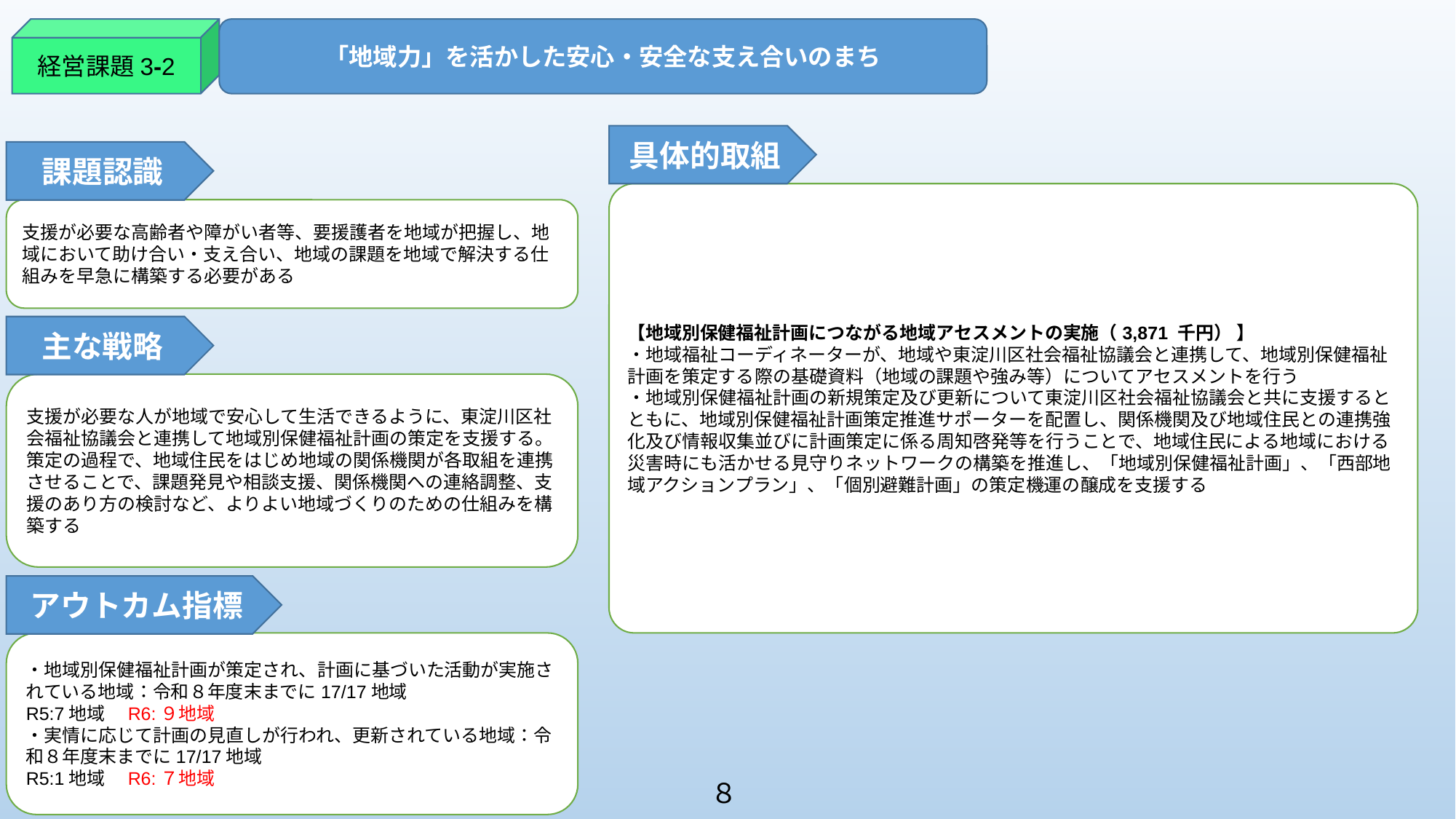

経営課題3-2
「地域力」を活かした安心・安全な支え合いのまち
具体的取組
課題認識
【地域別保健福祉計画につながる地域アセスメントの実施（3,871 千円） 】
・地域福祉コーディネーターが、地域や東淀川区社会福祉協議会と連携して、地域別保健福祉計画を策定する際の基礎資料（地域の課題や強み等）についてアセスメントを行う
・地域別保健福祉計画の新規策定及び更新について東淀川区社会福祉協議会と共に支援するとともに、地域別保健福祉計画策定推進サポーターを配置し、関係機関及び地域住民との連携強化及び情報収集並びに計画策定に係る周知啓発等を行うことで、地域住民による地域における災害時にも活かせる見守りネットワークの構築を推進し、「地域別保健福祉計画」、「西部地域アクションプラン」、「個別避難計画」の策定機運の醸成を支援する
支援が必要な高齢者や障がい者等、要援護者を地域が把握し、地域において助け合い・支え合い、地域の課題を地域で解決する仕組みを早急に構築する必要がある
主な戦略
支援が必要な人が地域で安心して生活できるように、東淀川区社会福祉協議会と連携して地域別保健福祉計画の策定を支援する。策定の過程で、地域住民をはじめ地域の関係機関が各取組を連携させることで、課題発見や相談支援、関係機関への連絡調整、支援のあり方の検討など、よりよい地域づくりのための仕組みを構築する
アウトカム指標
・地域別保健福祉計画が策定され、計画に基づいた活動が実施されている地域：令和８年度末までに17/17地域
R5:7地域　R6:９地域
・実情に応じて計画の見直しが行われ、更新されている地域：令和８年度末までに17/17地域
R5:1地域　R6:７地域
８